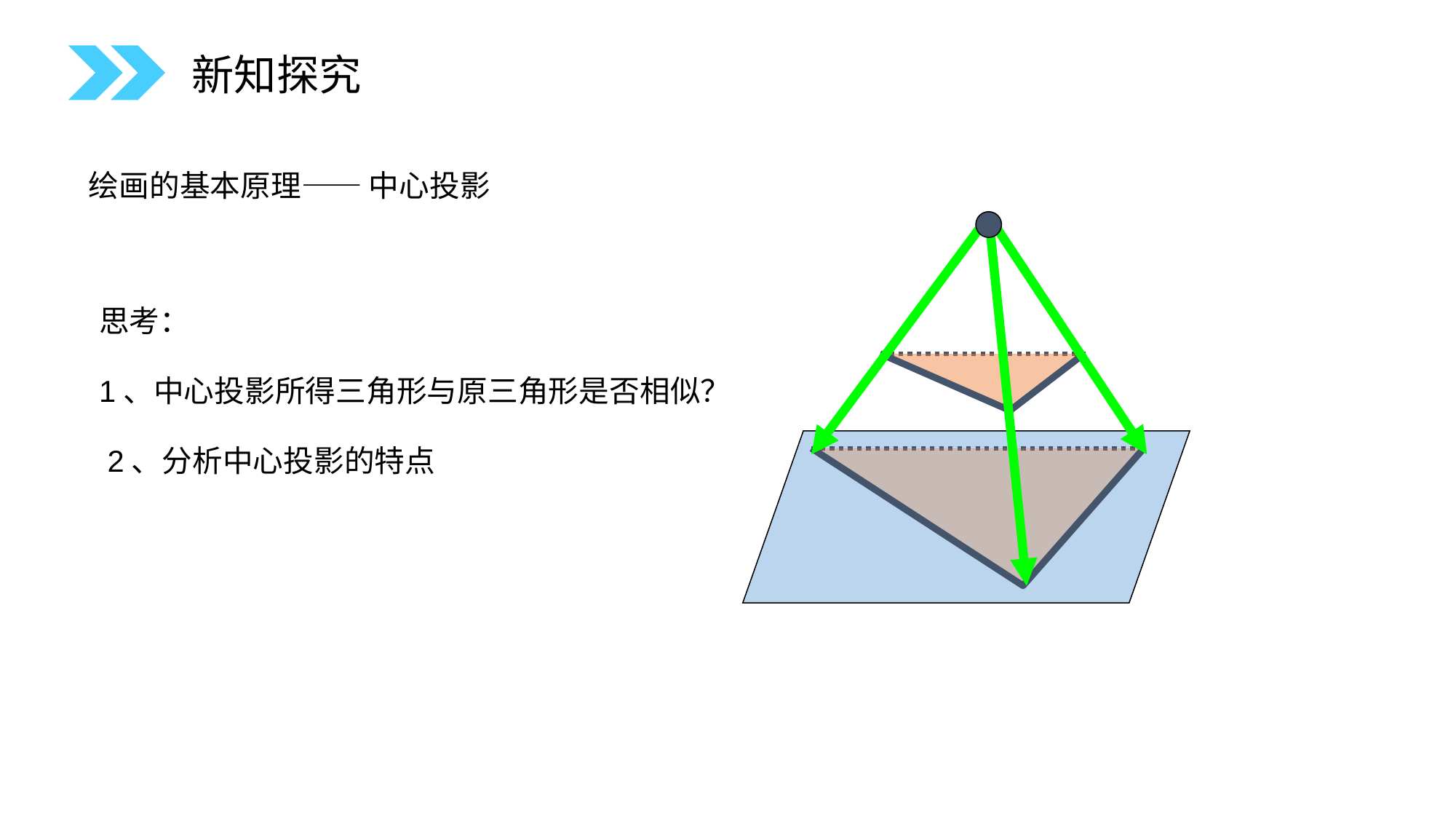

新知探究
绘画的基本原理—— 中心投影

思考：
1、中心投影所得三角形与原三角形是否相似？
 2、分析中心投影的特点